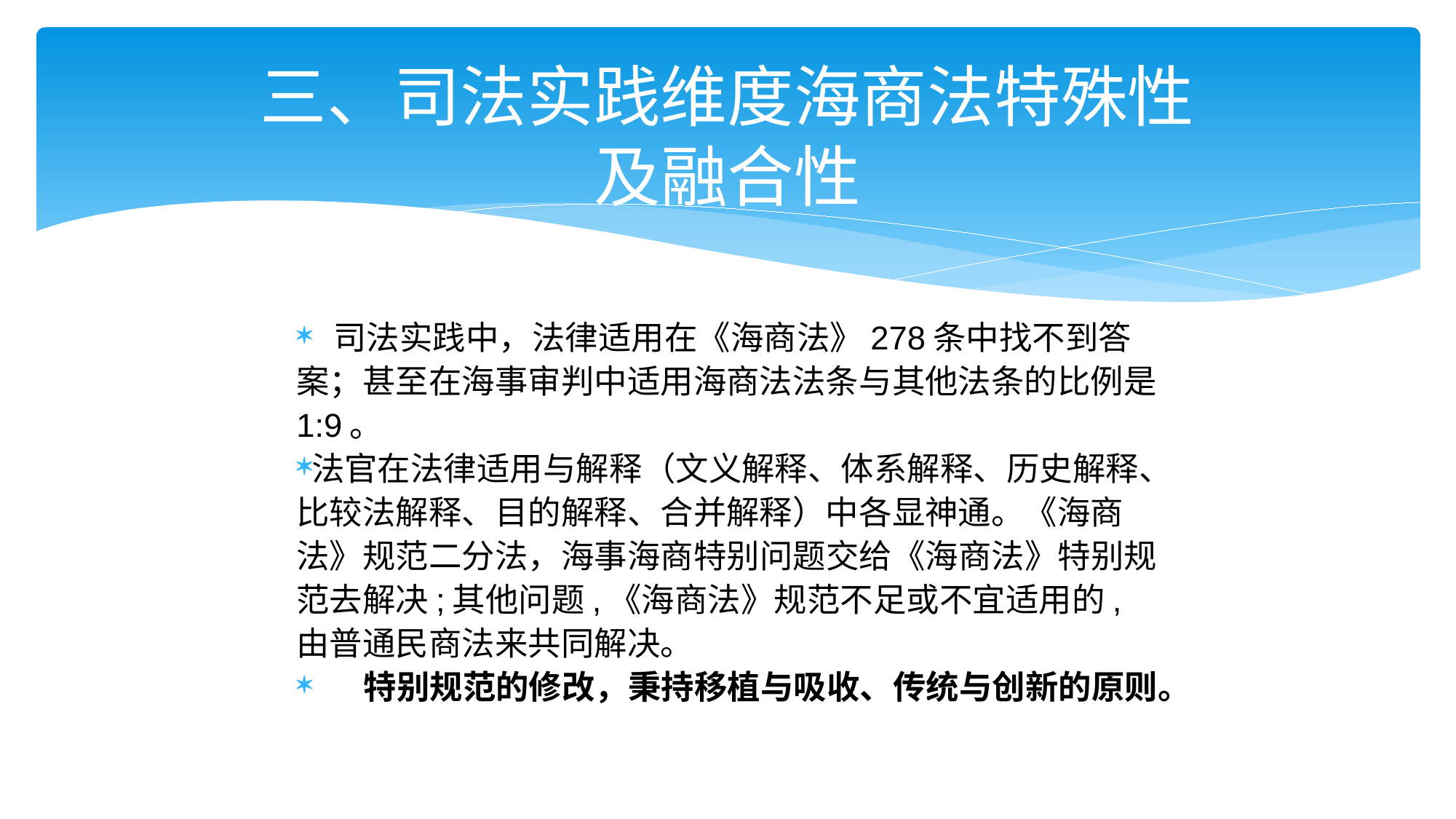

# 三、司法实践维度海商法特殊性及融合性
  司法实践中，法律适用在《海商法》278条中找不到答案；甚至在海事审判中适用海商法法条与其他法条的比例是1:9。
法官在法律适用与解释（文义解释、体系解释、历史解释、比较法解释、目的解释、合并解释）中各显神通。《海商法》规范二分法，海事海商特别问题交给《海商法》特别规范去解决;其他问题,《海商法》规范不足或不宜适用的,由普通民商法来共同解决。
      特别规范的修改，秉持移植与吸收、传统与创新的原则。